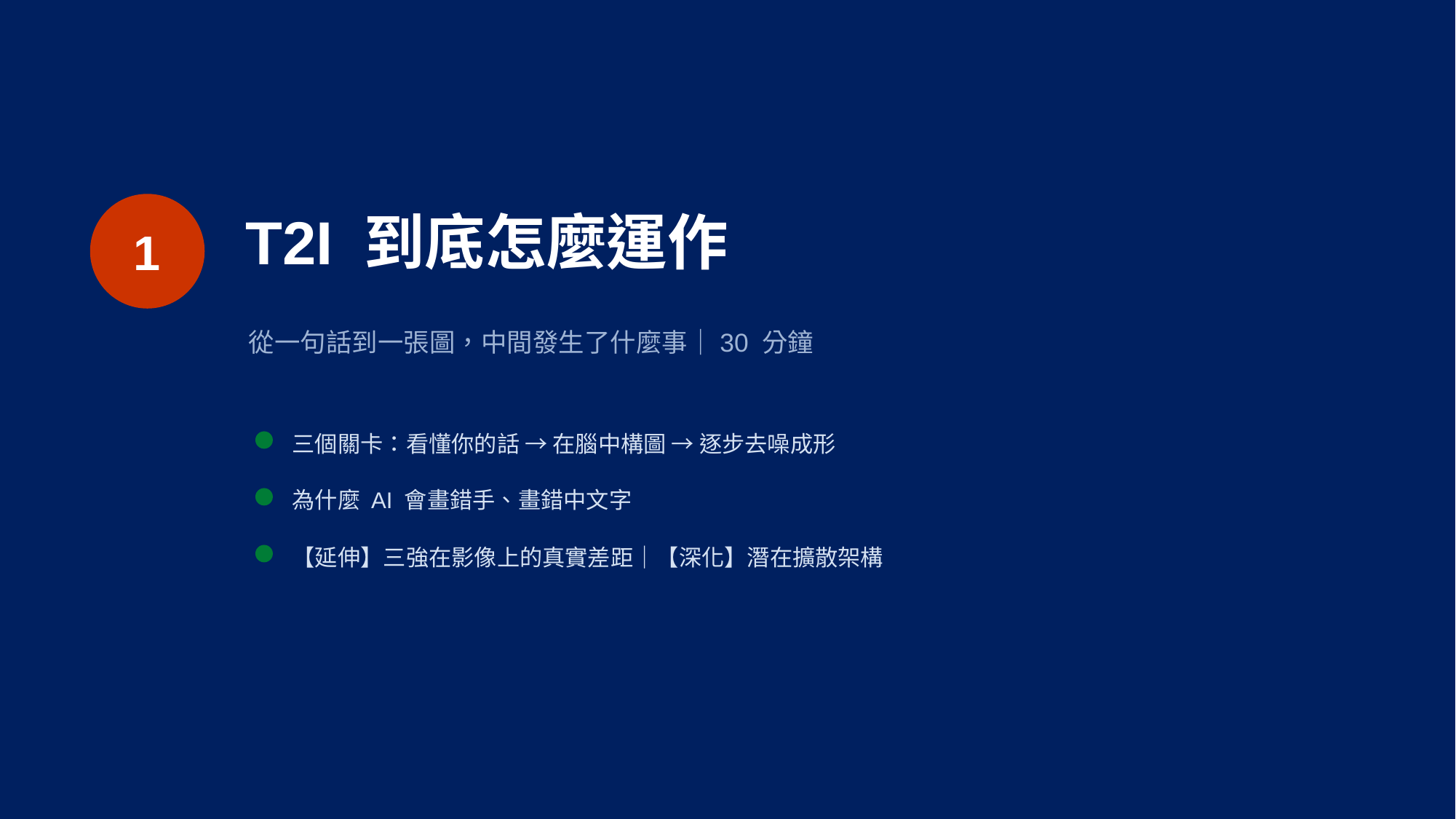

1
T2I 到底怎麼運作
從一句話到一張圖，中間發生了什麼事｜30 分鐘
三個關卡：看懂你的話 → 在腦中構圖 → 逐步去噪成形

為什麼 AI 會畫錯手、畫錯中文字

【延伸】三強在影像上的真實差距｜【深化】潛在擴散架構